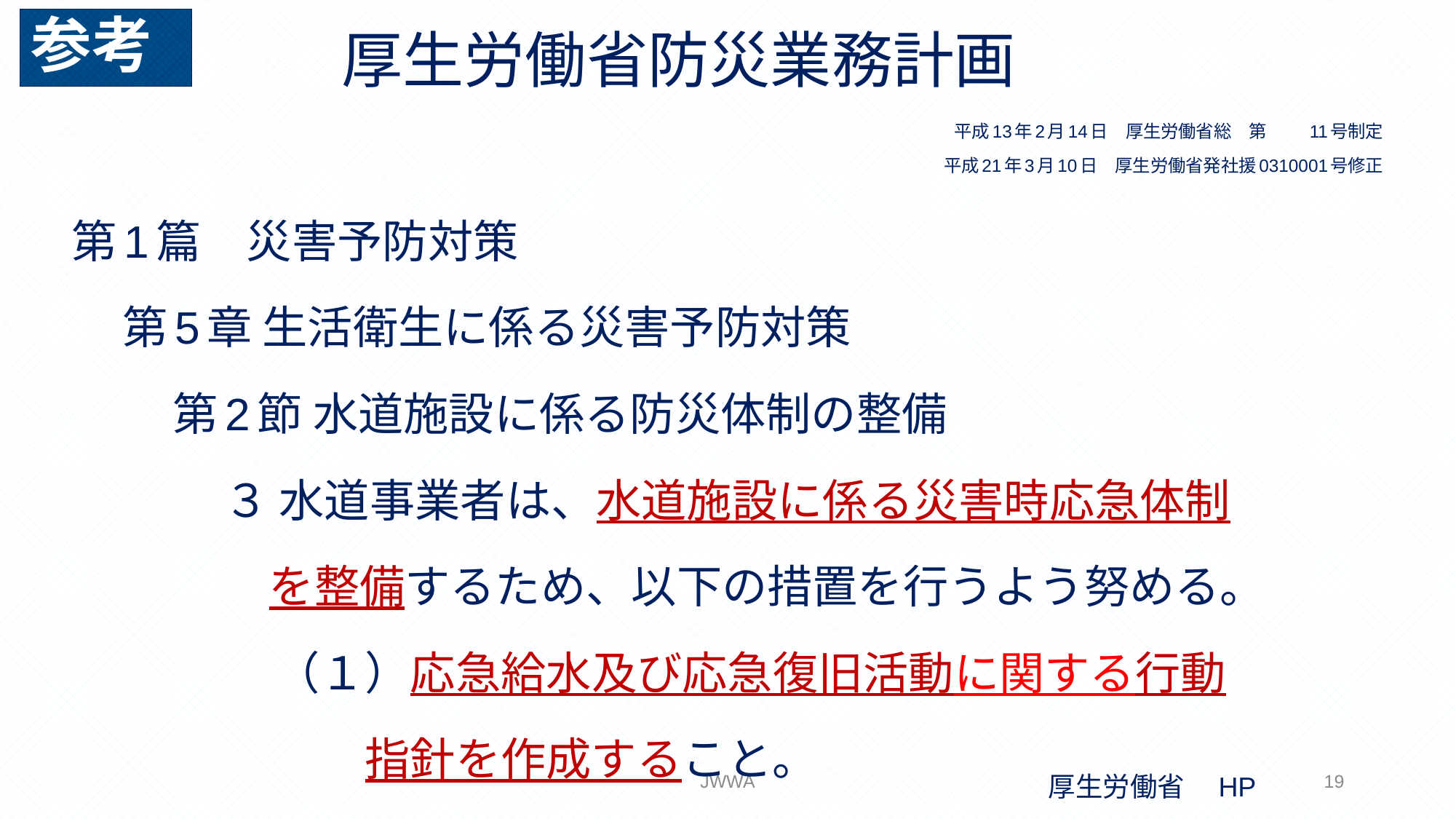

参考
厚生労働省防災業務計画
　平成13年2月14日　厚生労働省総　第          11号制定
平成21年3月10日　厚生労働省発社援0310001号修正
第1篇　災害予防対策
第5章 生活衛生に係る災害予防対策
第2節 水道施設に係る防災体制の整備
３ 水道事業者は、水道施設に係る災害時応急体制
　を整備するため、以下の措置を行うよう努める。
（１）応急給水及び応急復旧活動に関する行動
　　指針を作成すること。
JWWA
19
厚生労働省　HP